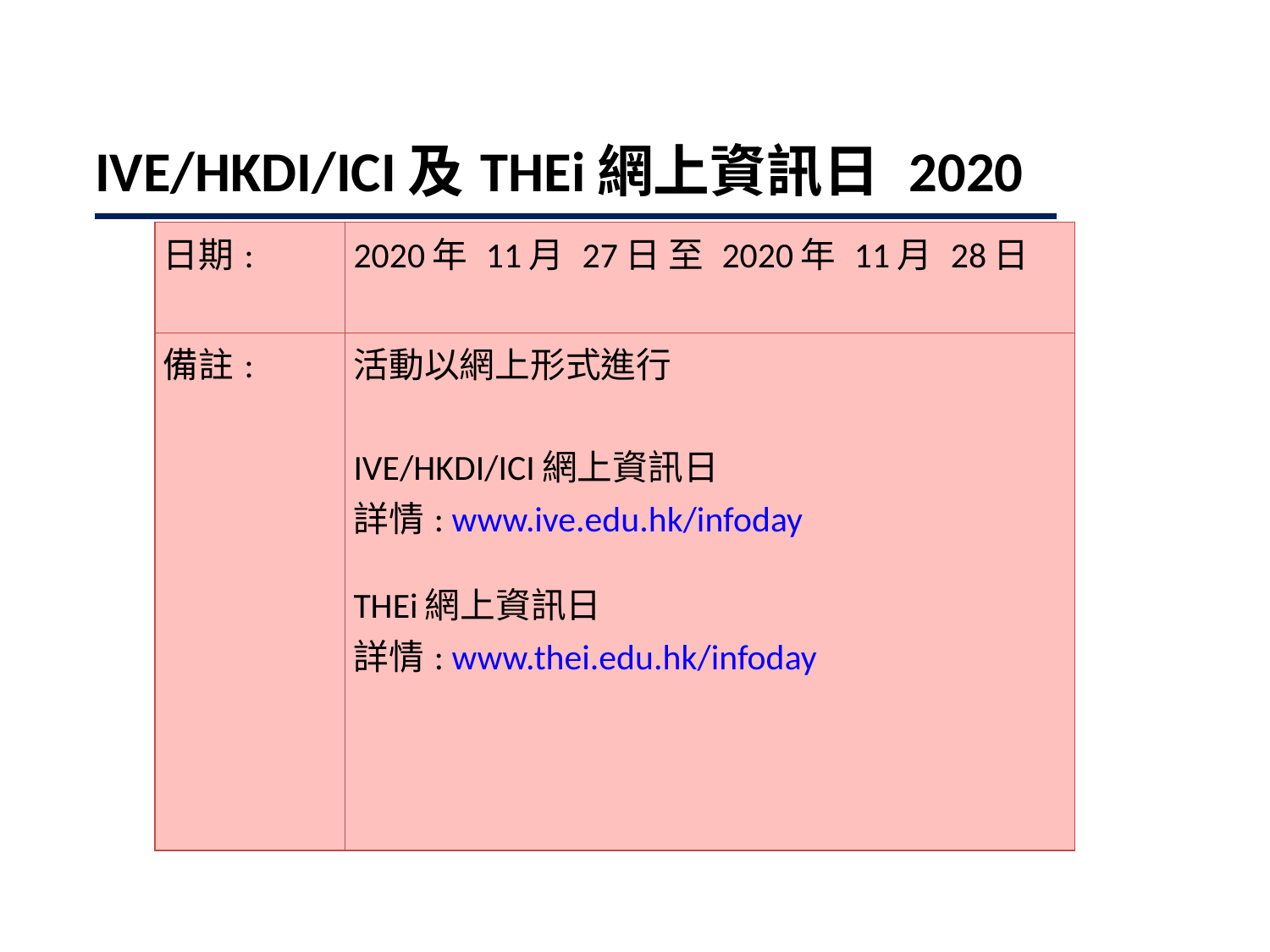

#
| IVE/HKDI/ICI及THEi網上資訊日 2020 |
| --- |
| 日期: | 2020年 11月 27日 至 2020年 11月 28日 |
| --- | --- |
| 備註: | 活動以網上形式進行 IVE/HKDI/ICI網上資訊日 詳情: www.ive.edu.hk/infoday THEi網上資訊日 詳情: www.thei.edu.hk/infoday |